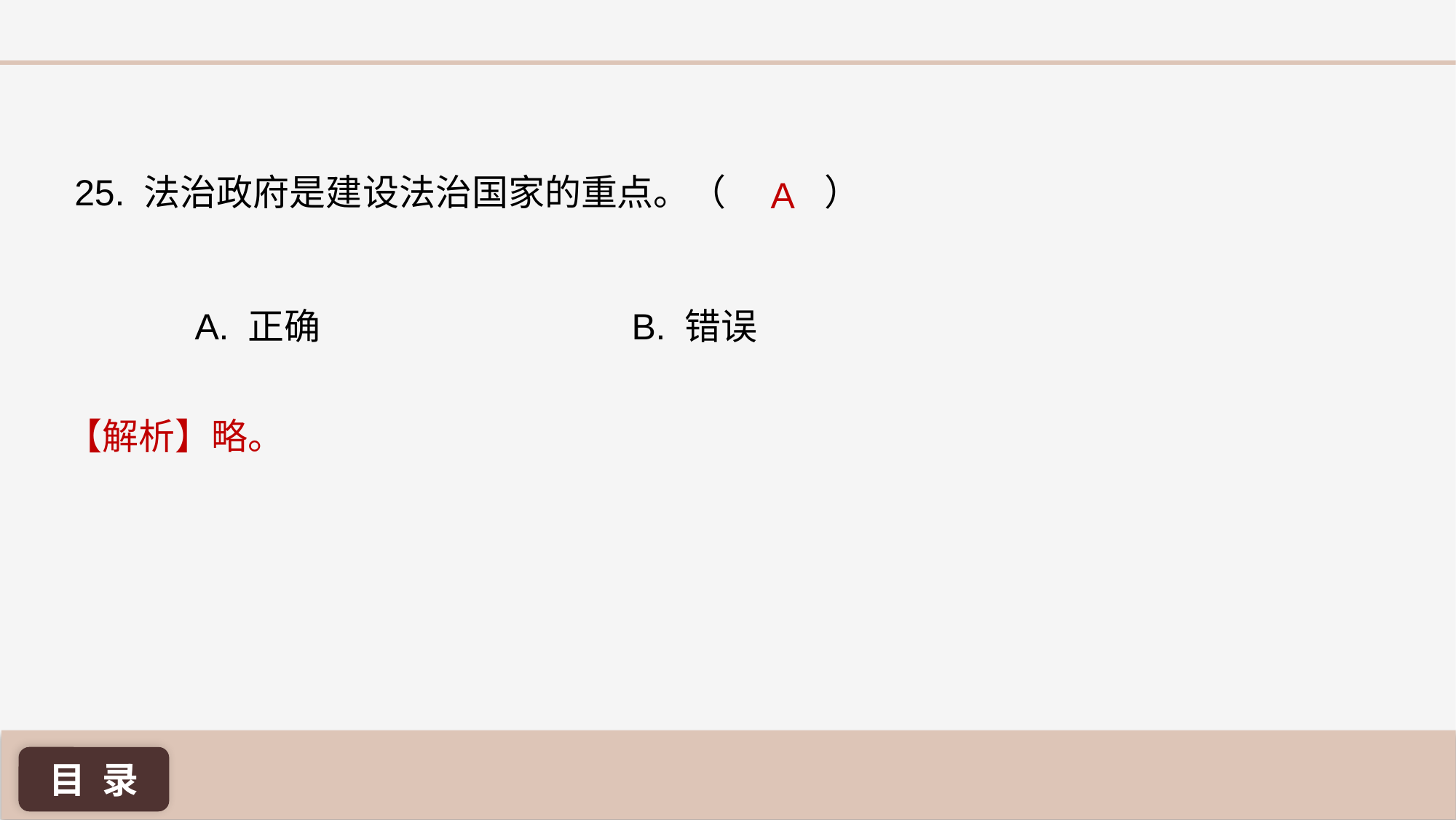

25. 法治政府是建设法治国家的重点。（            ）
A
A. 正确 			B. 错误
【解析】略。